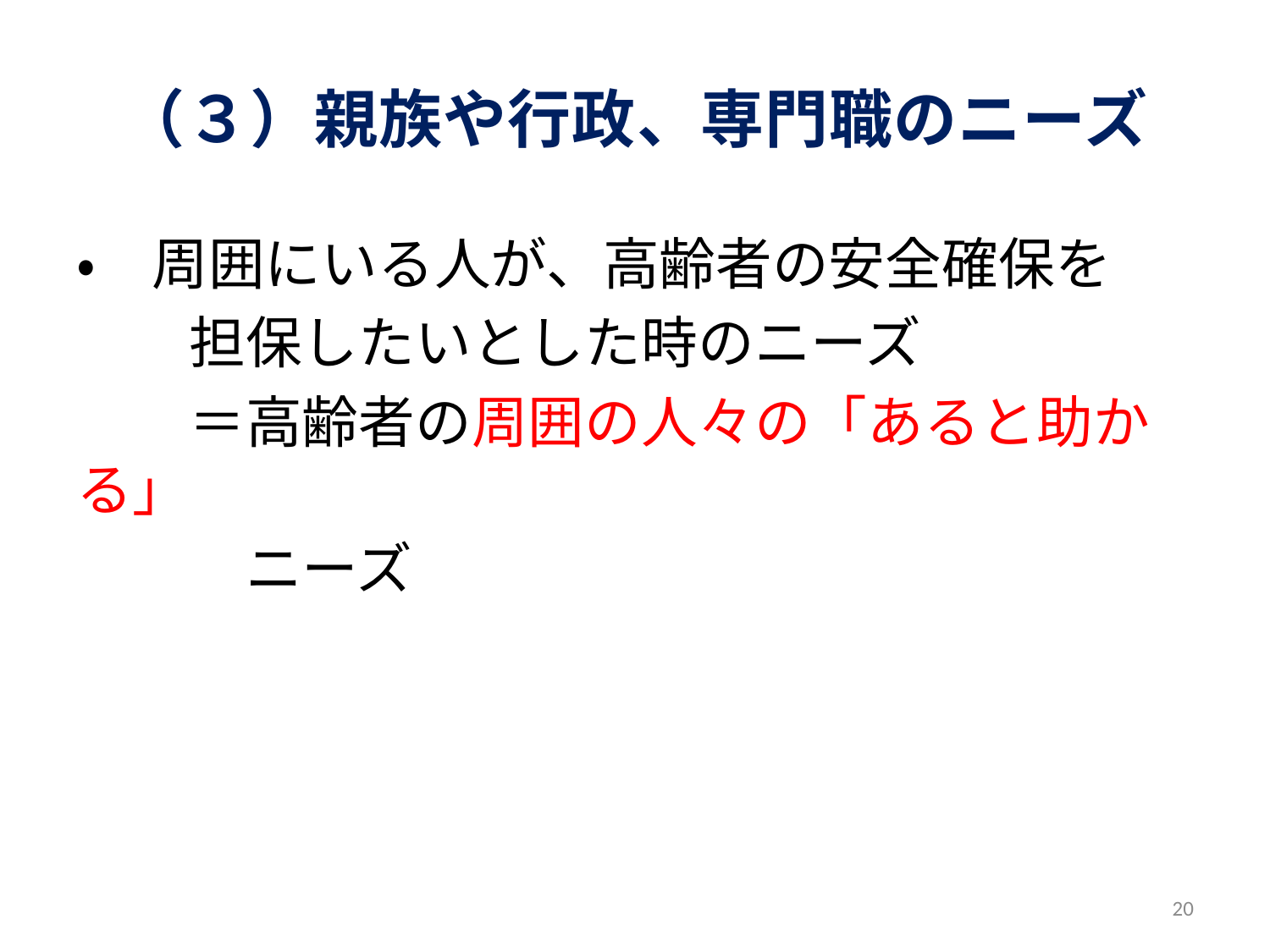

# （３）親族や行政、専門職のニーズ
・　周囲にいる人が、高齢者の安全確保を
　　担保したいとした時のニーズ
　　＝高齢者の周囲の人々の「あると助かる」
　　　ニーズ

20